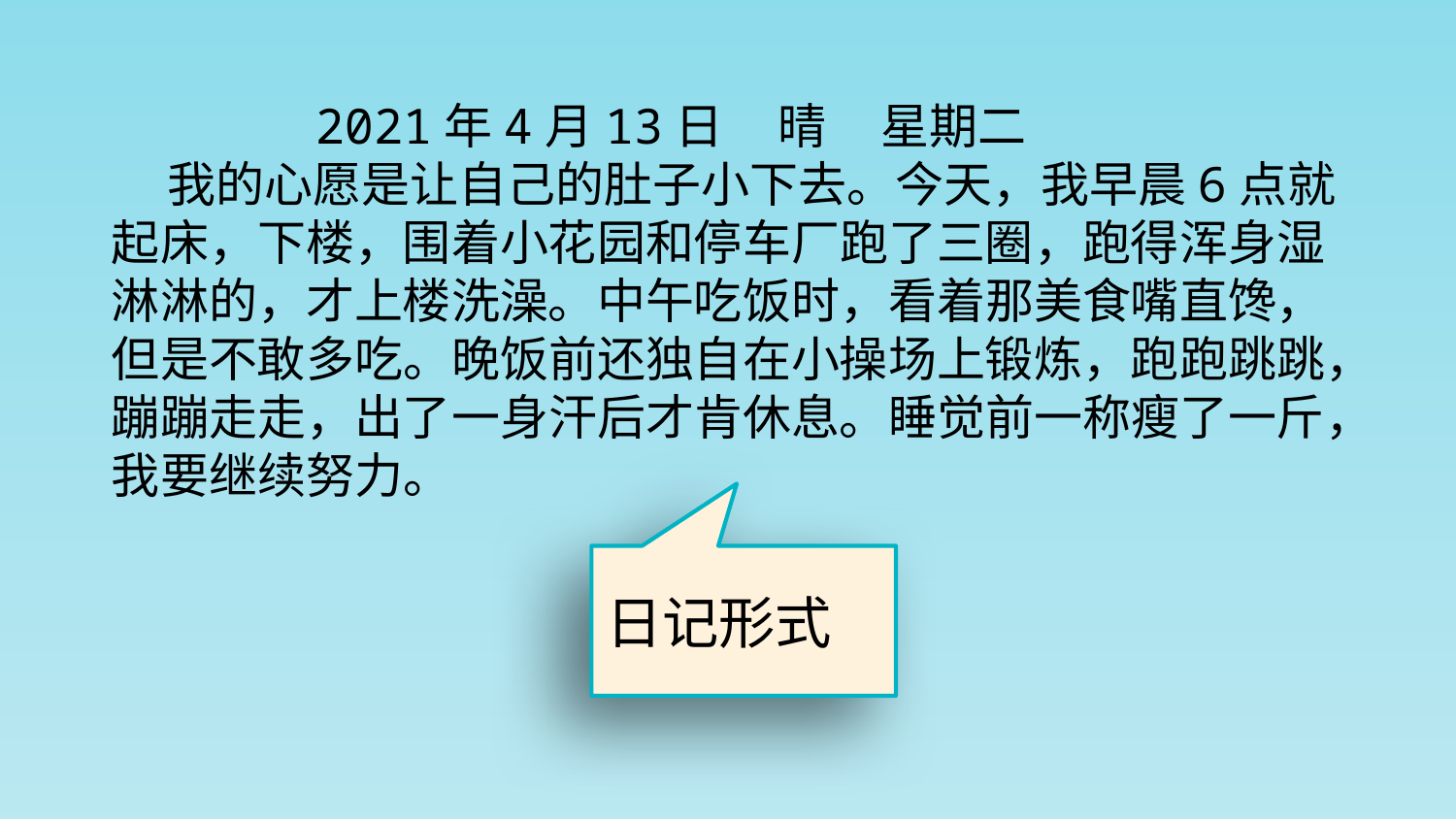

2021年4月13日     晴     星期二
    我的心愿是让自己的肚子小下去。今天，我早晨6点就起床，下楼，围着小花园和停车厂跑了三圈，跑得浑身湿淋淋的，才上楼洗澡。中午吃饭时，看着那美食嘴直馋，但是不敢多吃。晚饭前还独自在小操场上锻炼，跑跑跳跳，蹦蹦走走，出了一身汗后才肯休息。睡觉前一称瘦了一斤，我要继续努力。
日记形式